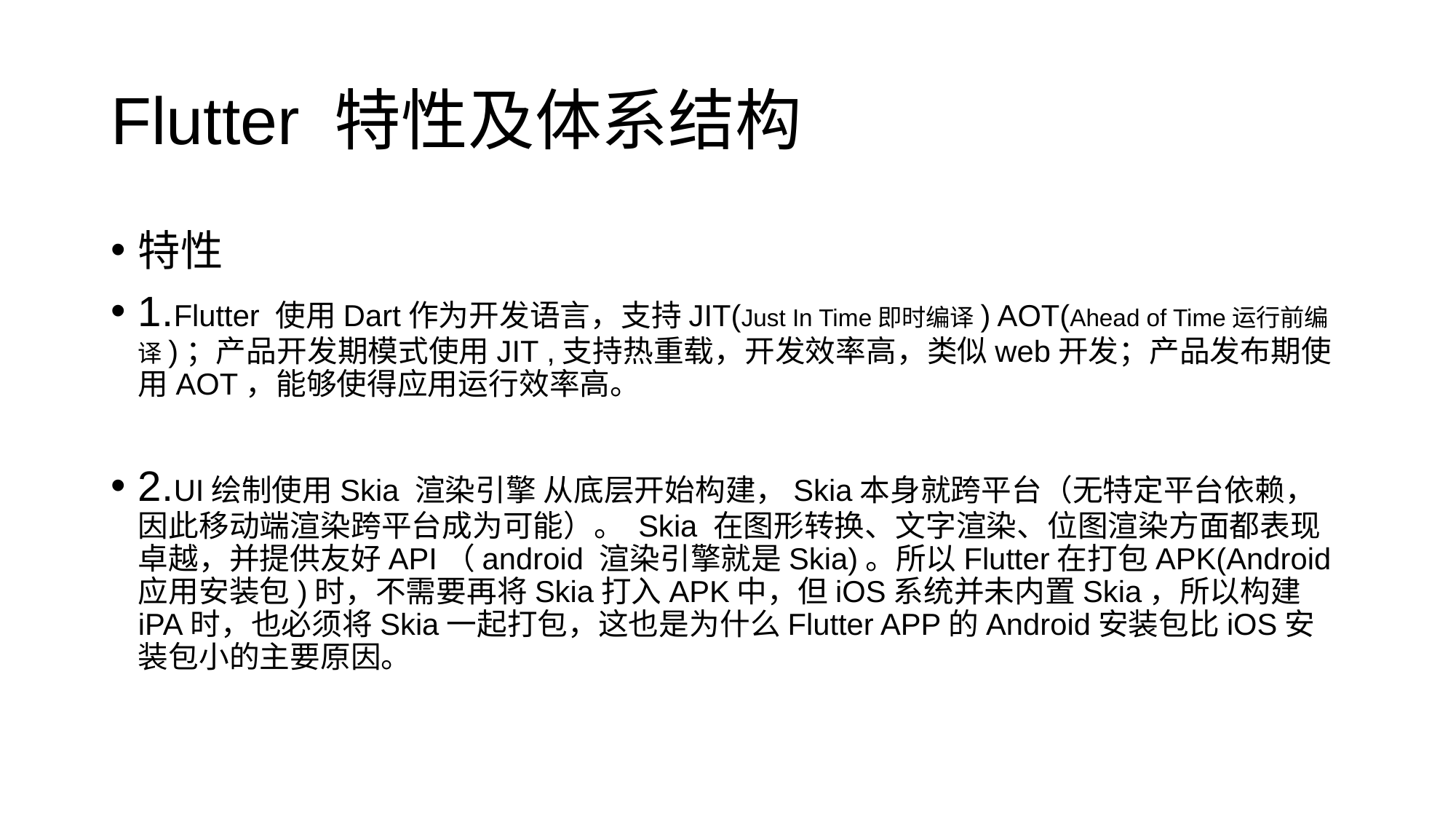

# Flutter 特性及体系结构
特性
1.Flutter 使用Dart作为开发语言，支持JIT(Just In Time即时编译) AOT(Ahead of Time运行前编译)；产品开发期模式使用JIT ,支持热重载，开发效率高，类似web开发；产品发布期使用AOT，能够使得应用运行效率高。

2.UI绘制使用Skia 渲染引擎 从底层开始构建，Skia本身就跨平台（无特定平台依赖，因此移动端渲染跨平台成为可能）。 Skia 在图形转换、文字渲染、位图渲染方面都表现卓越，并提供友好API（android 渲染引擎就是Skia)。所以Flutter在打包APK(Android应用安装包)时，不需要再将Skia打入APK中，但iOS系统并未内置Skia，所以构建iPA时，也必须将Skia一起打包，这也是为什么Flutter APP的Android安装包比iOS安装包小的主要原因。